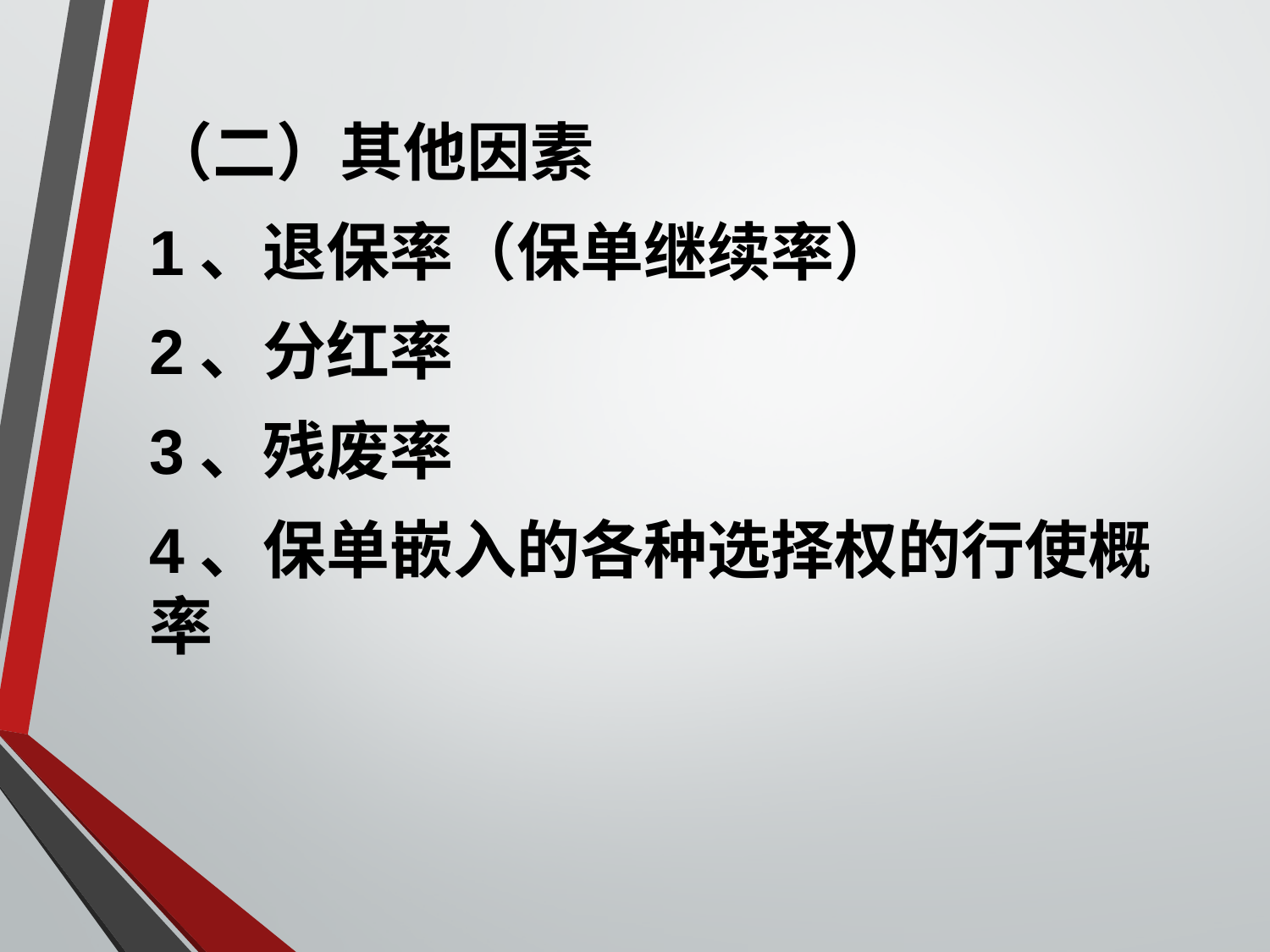

（二）其他因素
1、退保率（保单继续率）
2、分红率
3、残废率
4、保单嵌入的各种选择权的行使概率